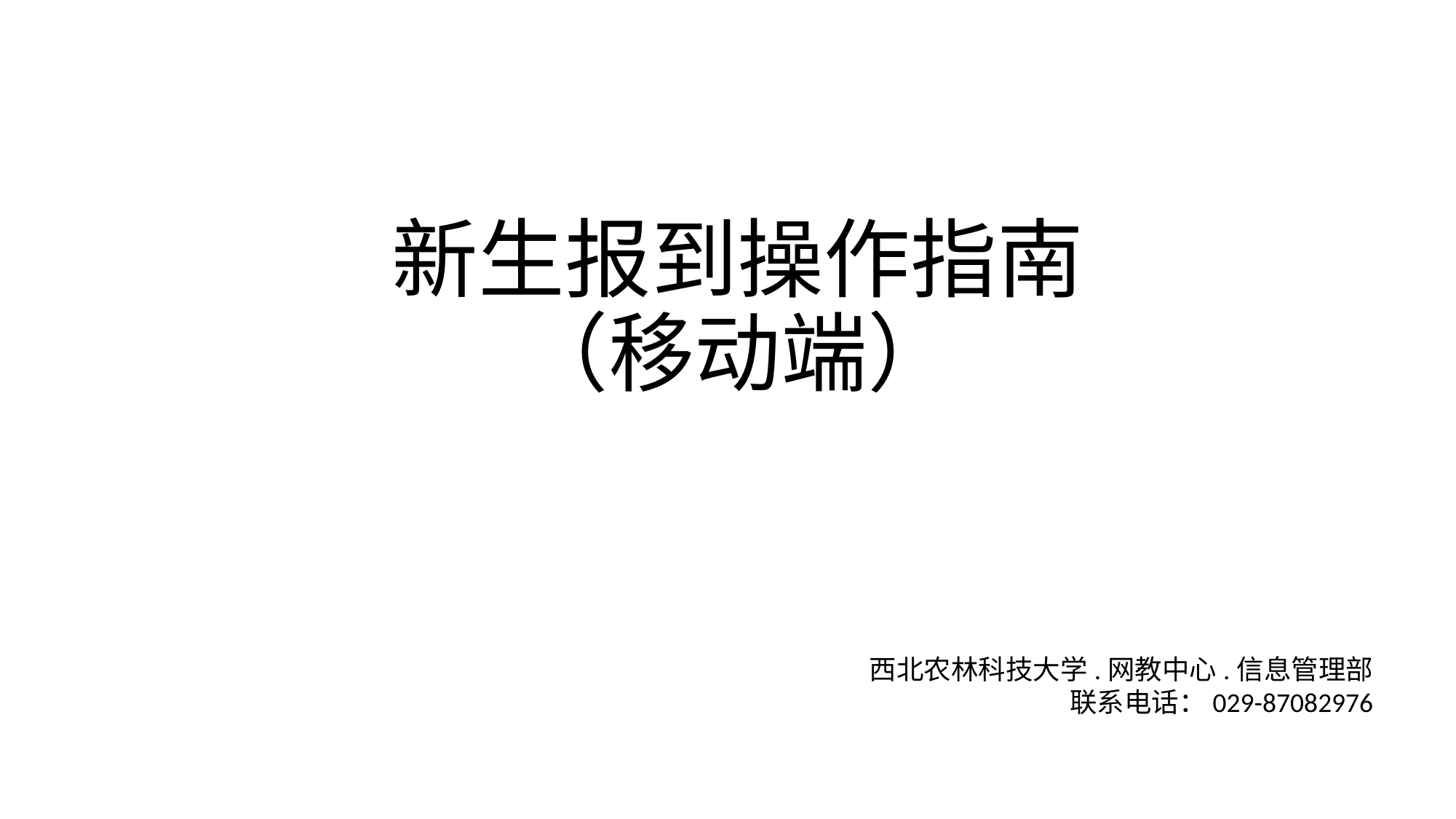

# 新生报到操作指南 （移动端）
西北农林科技大学.网教中心.信息管理部
联系电话：029-87082976